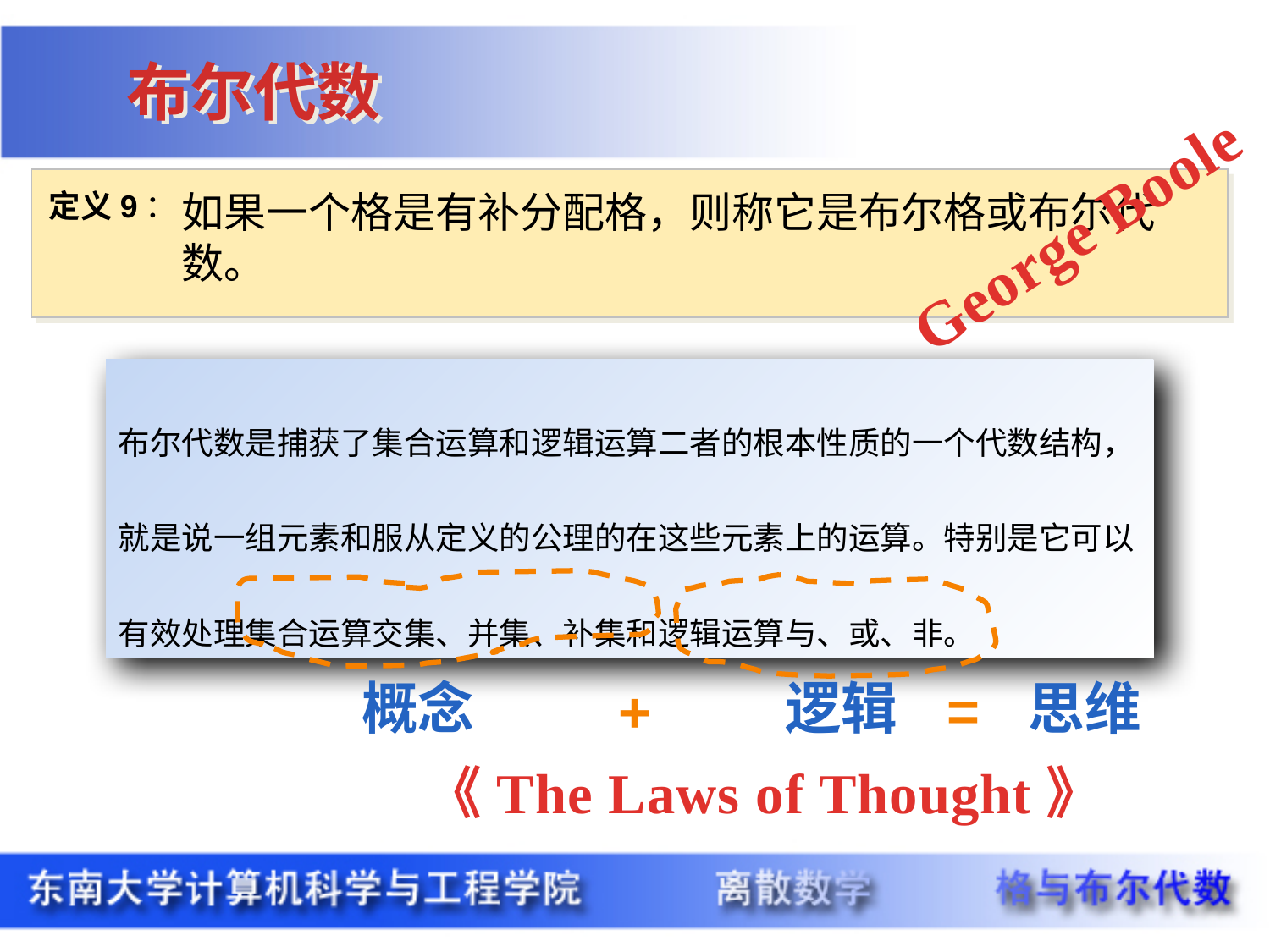

布尔代数

定义9：
如果一个格是有补分配格，则称它是布尔格或布尔代数。
George Boole
布尔代数是捕获了集合运算和逻辑运算二者的根本性质的一个代数结构，就是说一组元素和服从定义的公理的在这些元素上的运算。特别是它可以有效处理集合运算交集、并集、补集和逻辑运算与、或、非。

思维
=
+
概念
逻辑
《The Laws of Thought》